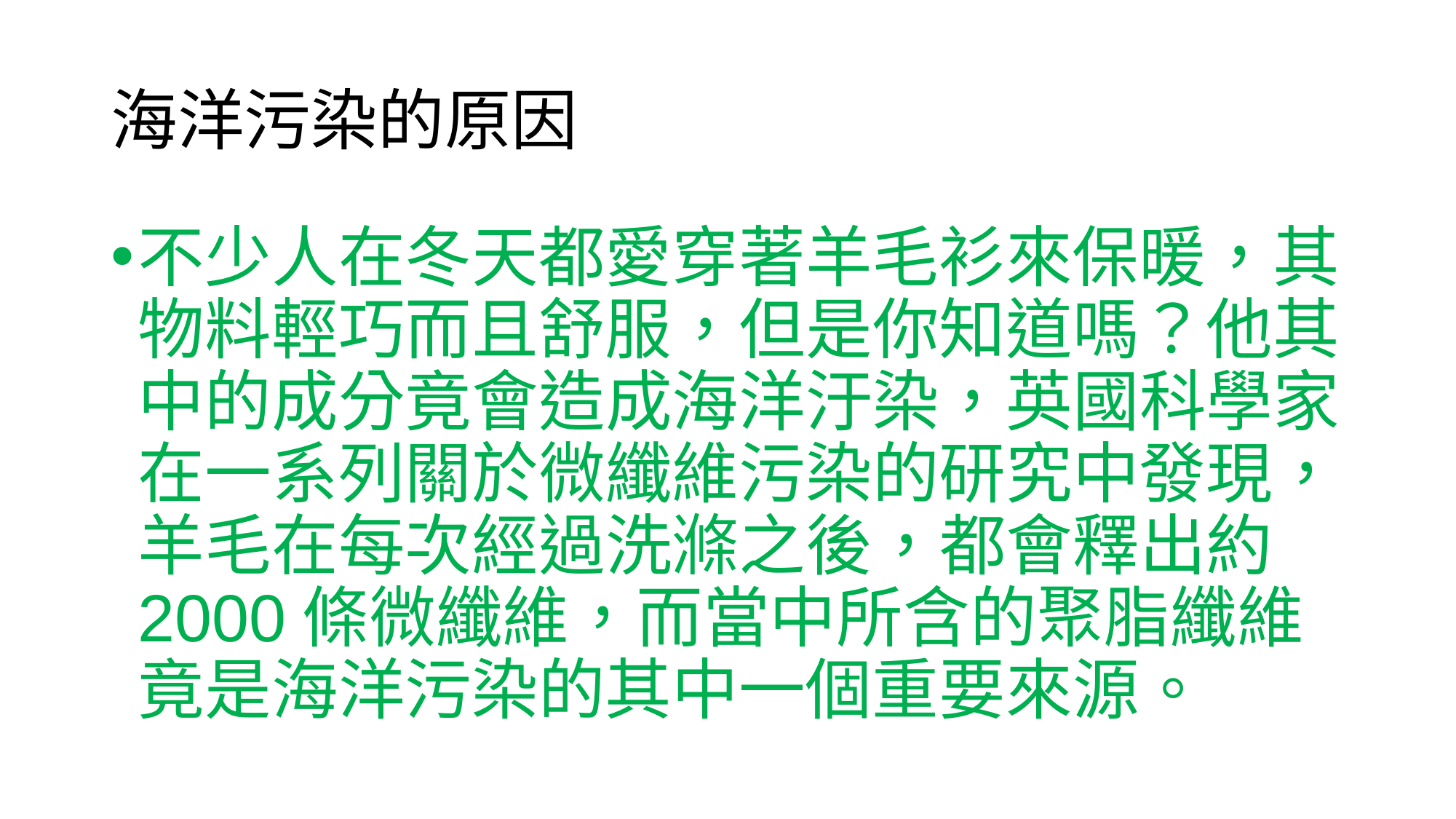

# 海洋污染的原因
不少人在冬天都愛穿著羊毛衫來保暖，其物料輕巧而且舒服，但是你知道嗎？他其中的成分竟會造成海洋汙染，英國科學家在一系列關於微纖維污染的研究中發現，羊毛在每次經過洗滌之後，都會釋出約2000條微纖維，而當中所含的聚脂纖維竟是海洋污染的其中一個重要來源。